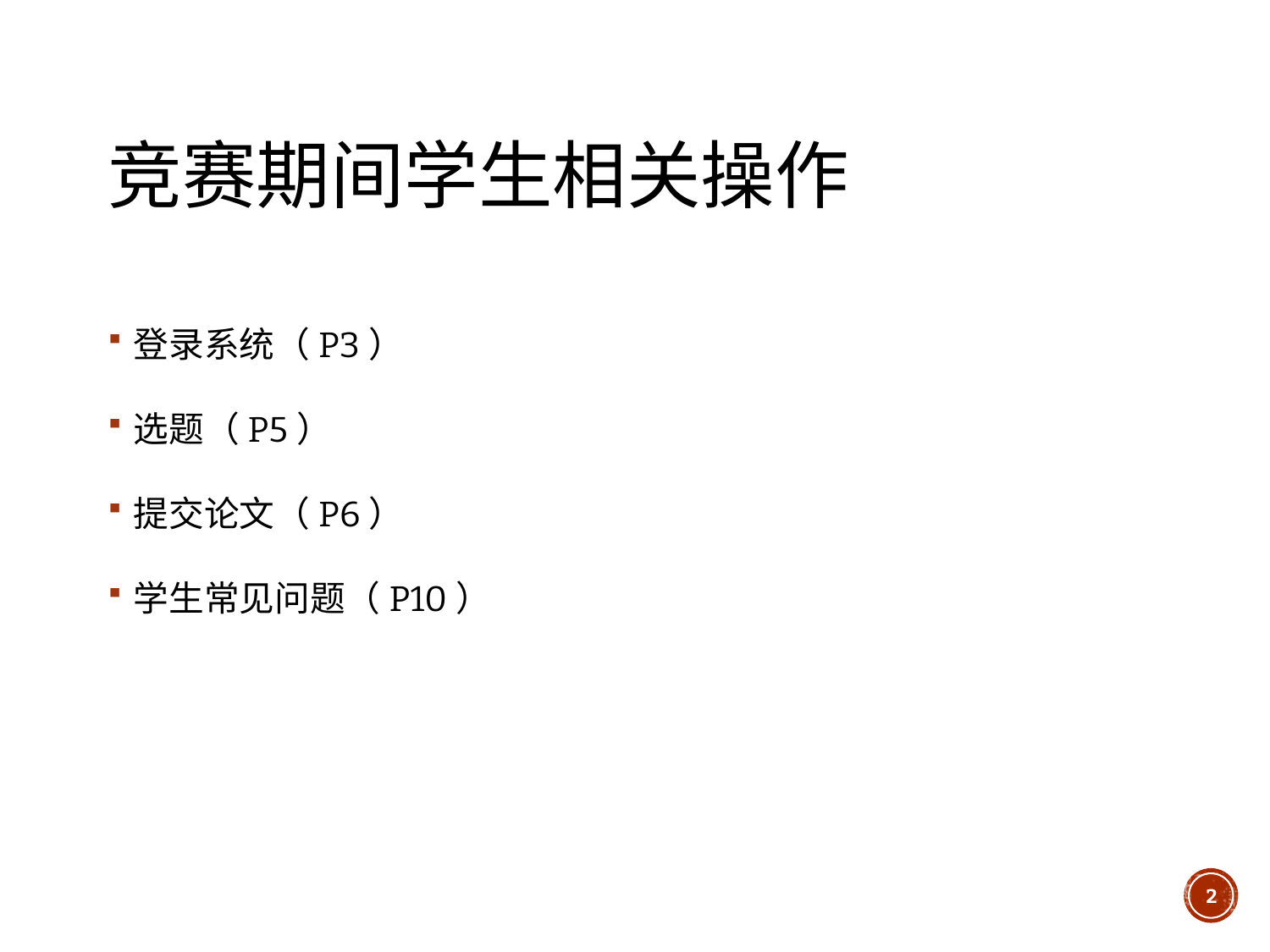

# 竞赛期间学生相关操作
登录系统（P3）
选题（P5）
提交论文（P6）
学生常见问题（P10）
2